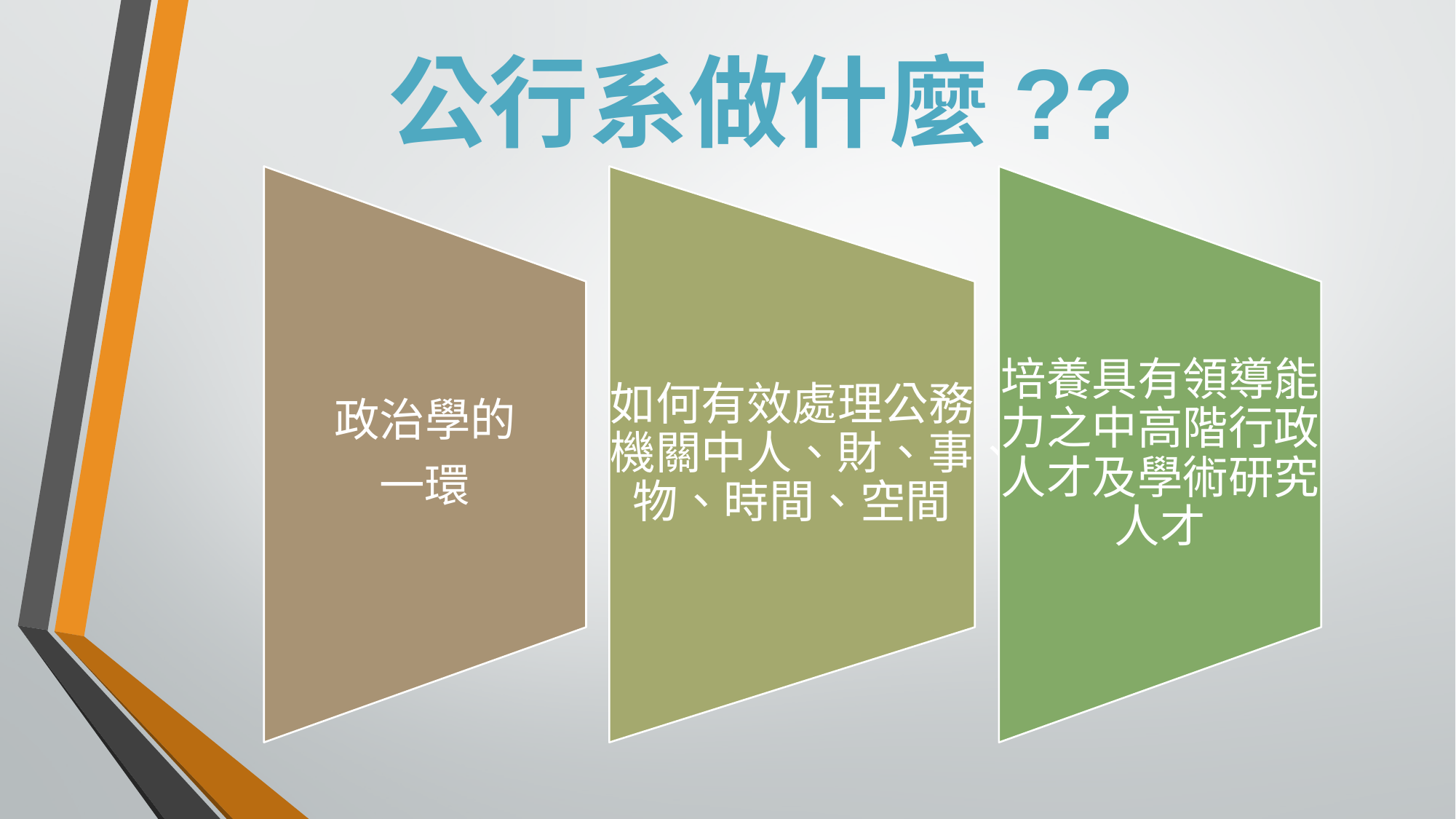

公行系做什麼??
政治學的
一環
如何有效處理公務機關中人、財、事、物、時間、空間
培養具有領導能力之中高階行政人才及學術研究人才